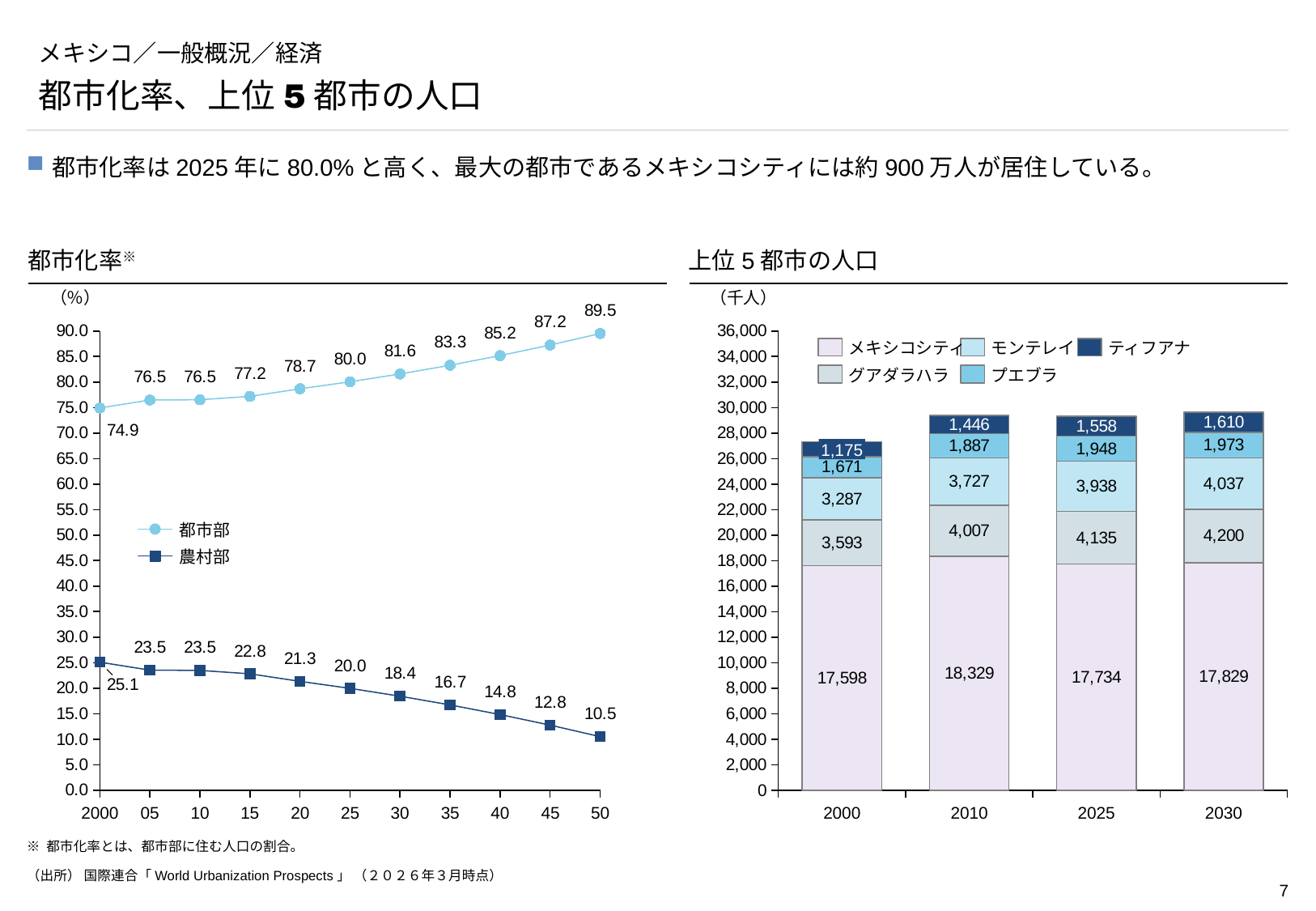

# メキシコ／一般概況／経済
都市化率、上位5都市の人口
都市化率は2025年に80.0%と高く、最大の都市であるメキシコシティには約900万人が居住している。
都市化率※
上位5都市の人口

### Chart

| Category |  |  |
|---|---|---|
（％）
（千人）

### Chart

| Category |  |  |  |  |  |
|---|---|---|---|---|---|
メキシコシティ
モンテレイ
ティフアナ

グアダラハラ
プエブラ

1,175
都市部

農村部

2000
05
10
15
20
25
30
35
40
45
50
2000
2010
2025
2030
※ 都市化率とは、都市部に住む人口の割合。
（出所） 国際連合「World Urbanization Prospects」 （２０２６年３月時点）